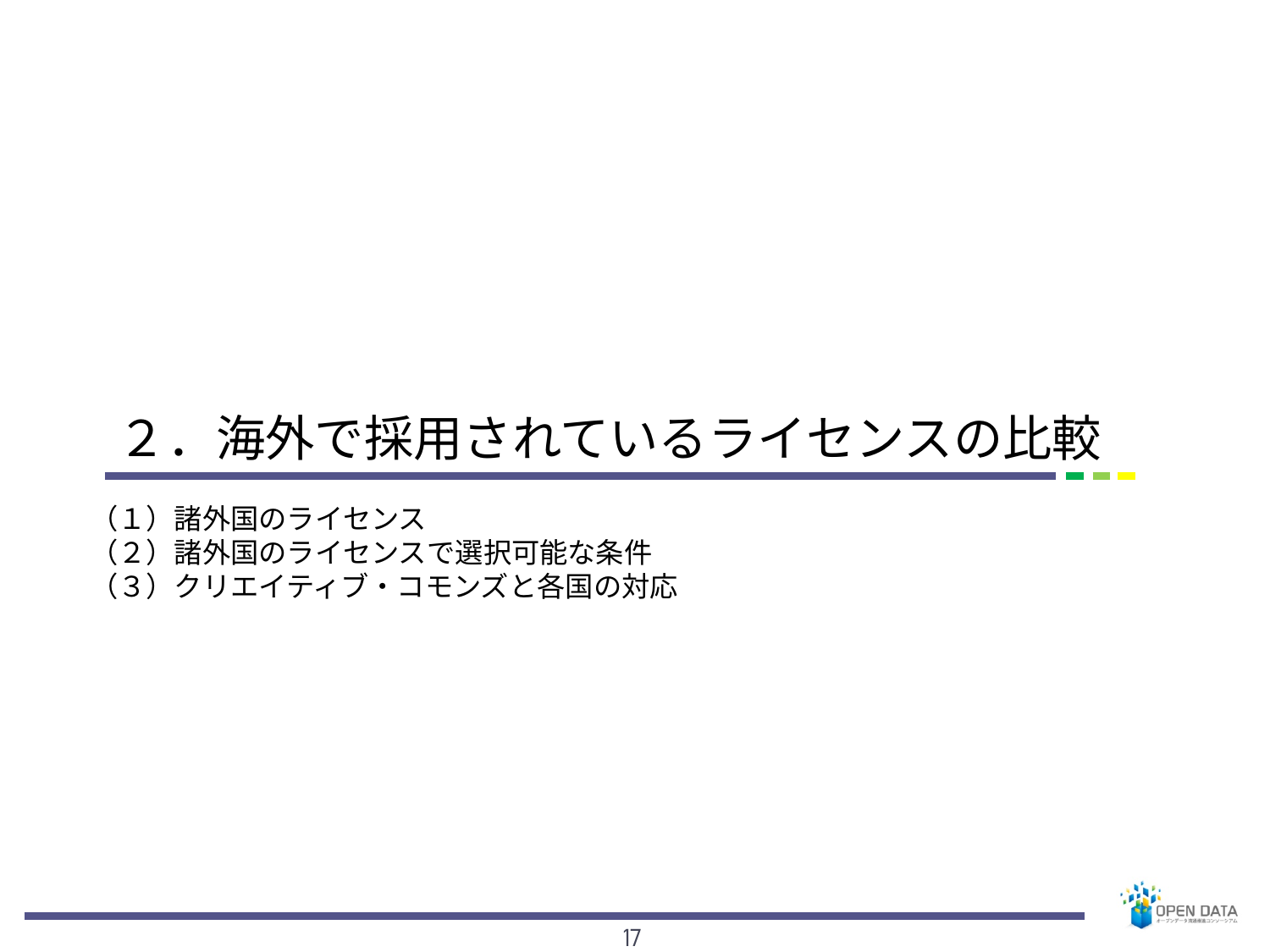

# ２．海外で採用されているライセンスの比較
（１）諸外国のライセンス
（２）諸外国のライセンスで選択可能な条件
（３）クリエイティブ・コモンズと各国の対応
17